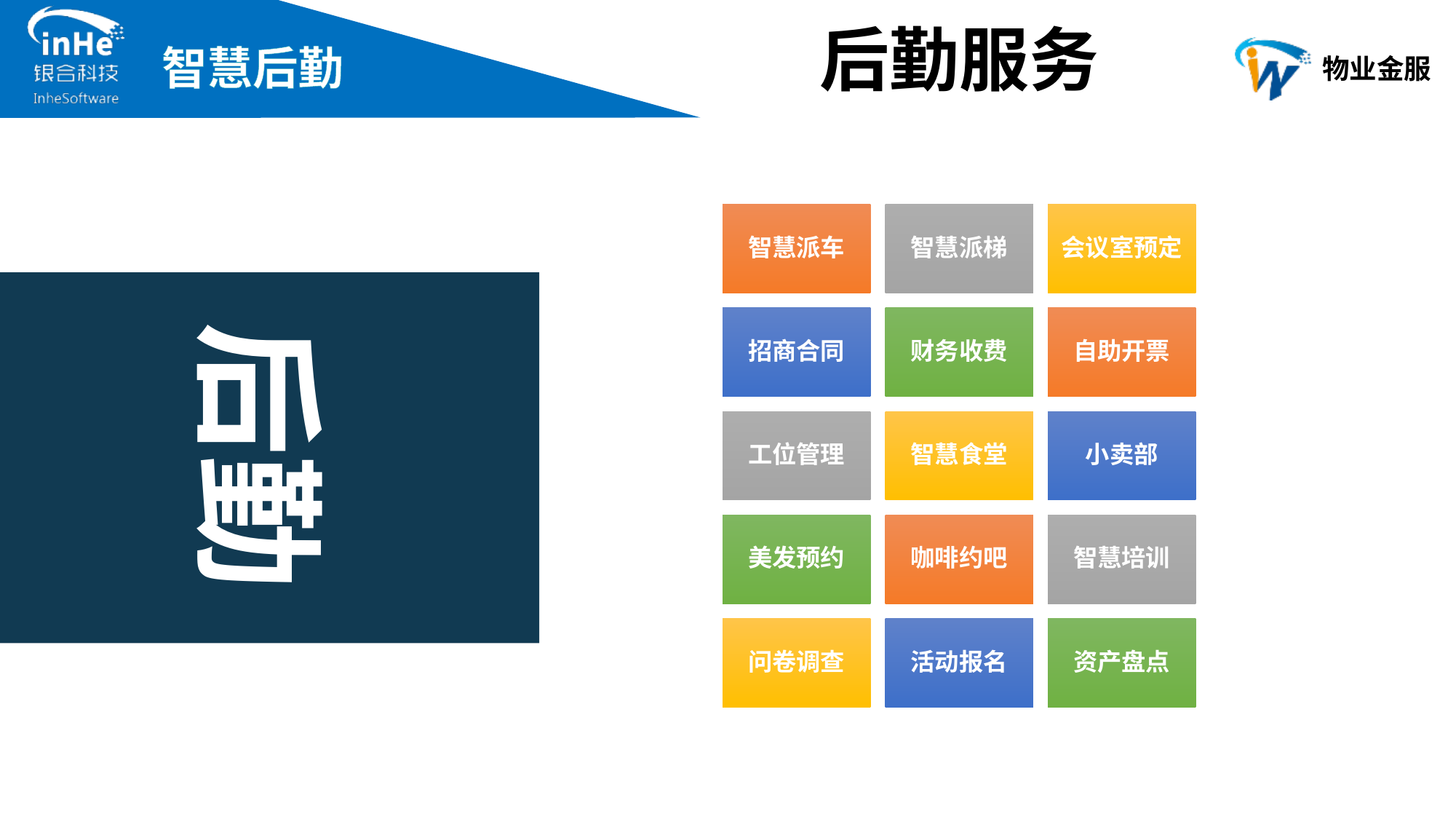

后勤服务
智慧派车
智慧派梯
会议室预定
招商合同
财务收费
自助开票
工位管理
智慧食堂
小卖部
美发预约
咖啡约吧
智慧培训
问卷调查
活动报名
资产盘点